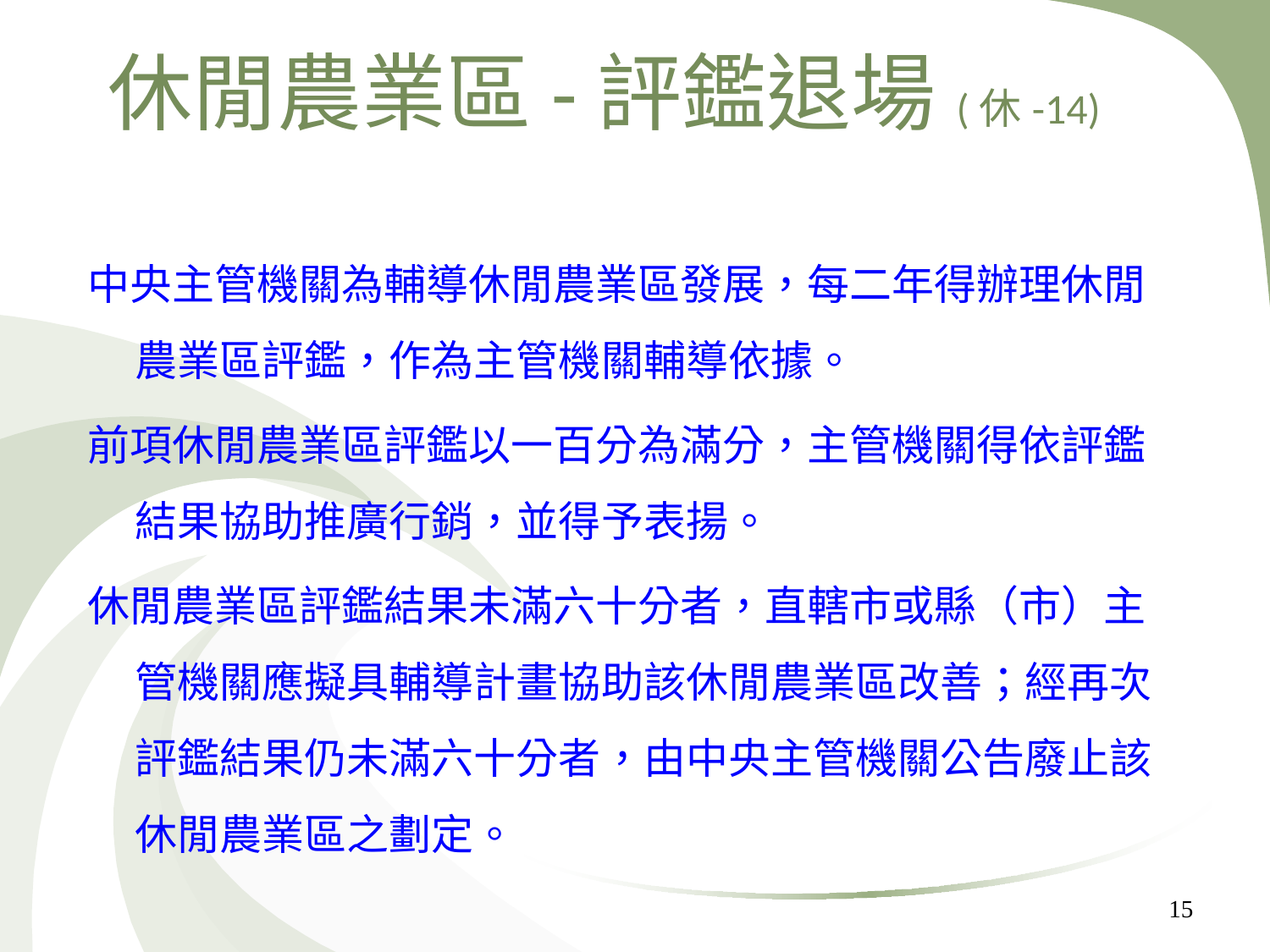

休閒農業區-評鑑退場(休-14)
中央主管機關為輔導休閒農業區發展，每二年得辦理休閒農業區評鑑，作為主管機關輔導依據。
前項休閒農業區評鑑以一百分為滿分，主管機關得依評鑑結果協助推廣行銷，並得予表揚。
休閒農業區評鑑結果未滿六十分者，直轄市或縣（市）主管機關應擬具輔導計畫協助該休閒農業區改善；經再次評鑑結果仍未滿六十分者，由中央主管機關公告廢止該休閒農業區之劃定。

15